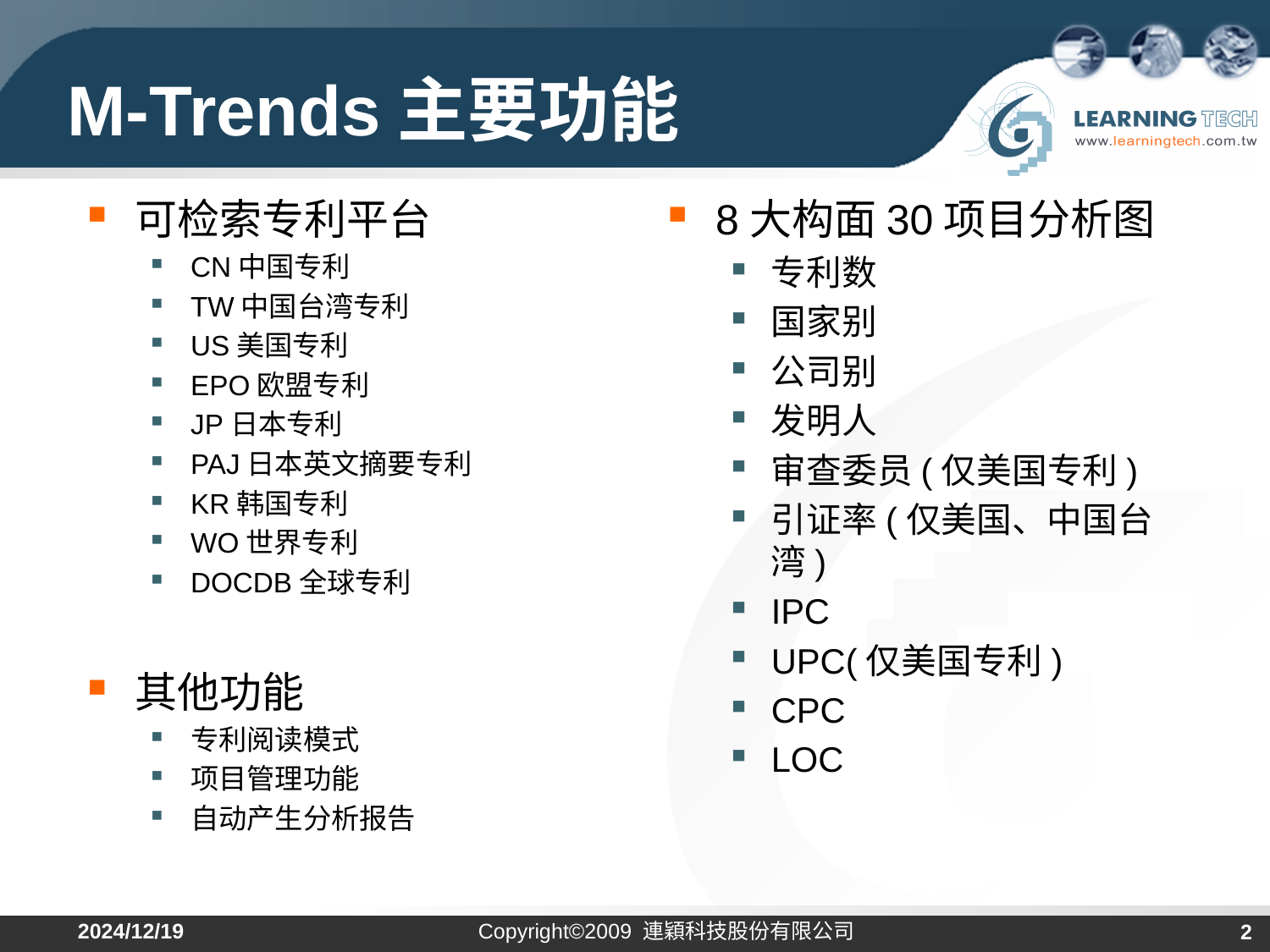

# M-Trends主要功能
可检索专利平台
CN中国专利
TW中国台湾专利
US美国专利
EPO欧盟专利
JP日本专利
PAJ日本英文摘要专利
KR韩国专利
WO世界专利
DOCDB全球专利

其他功能
专利阅读模式
项目管理功能
自动产生分析报告
8大构面30项目分析图
专利数
国家别
公司别
发明人
审查委员(仅美国专利)
引证率(仅美国、中国台湾)
IPC
UPC(仅美国专利)
CPC
LOC

2024/12/19
Copyright©2009 連穎科技股份有限公司
2